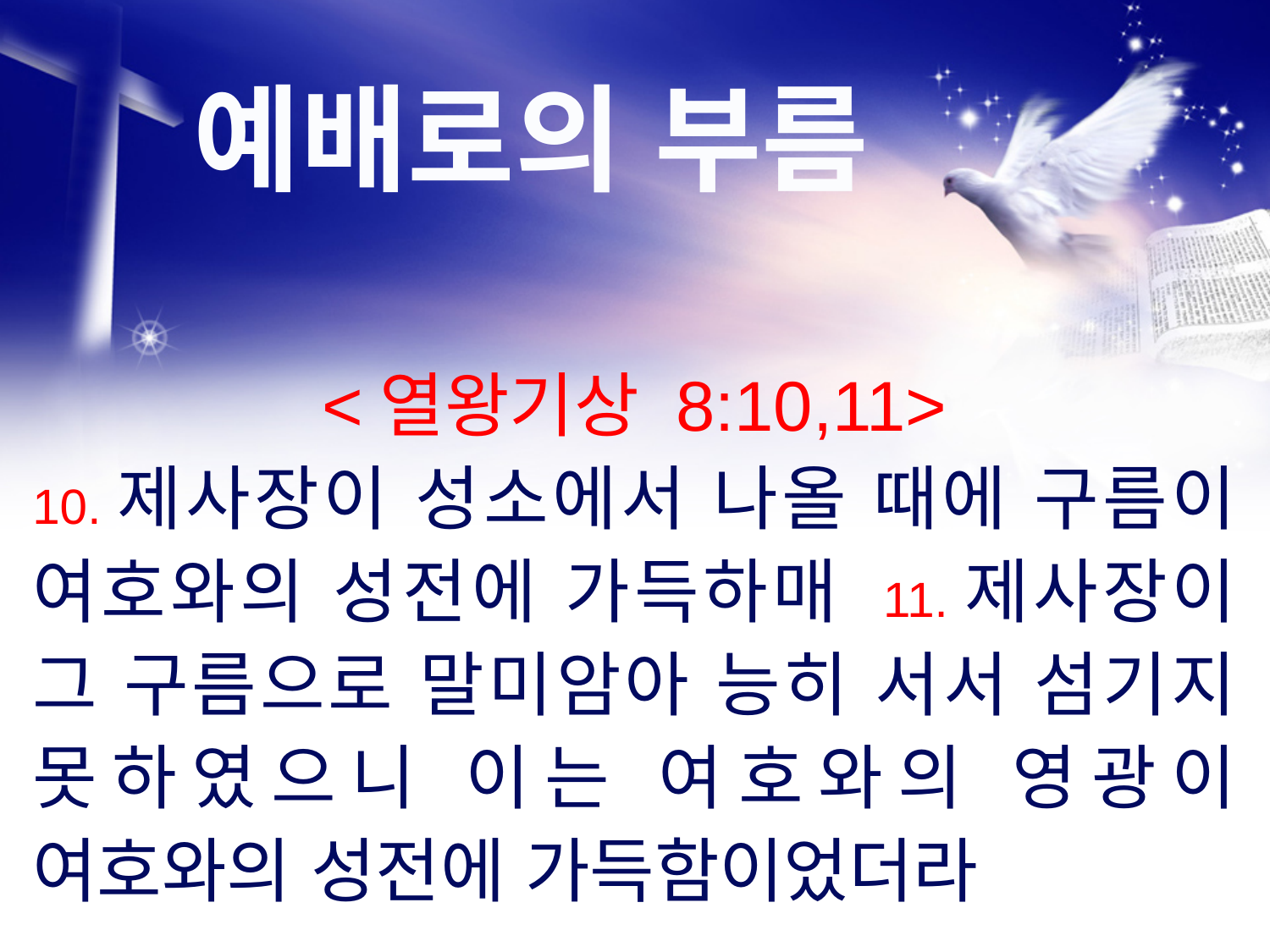

# 예배로의 부름
<열왕기상 8:10,11>
10.제사장이 성소에서 나올 때에 구름이 여호와의 성전에 가득하매 11.제사장이 그 구름으로 말미암아 능히 서서 섬기지 못하였으니 이는 여호와의 영광이 여호와의 성전에 가득함이었더라